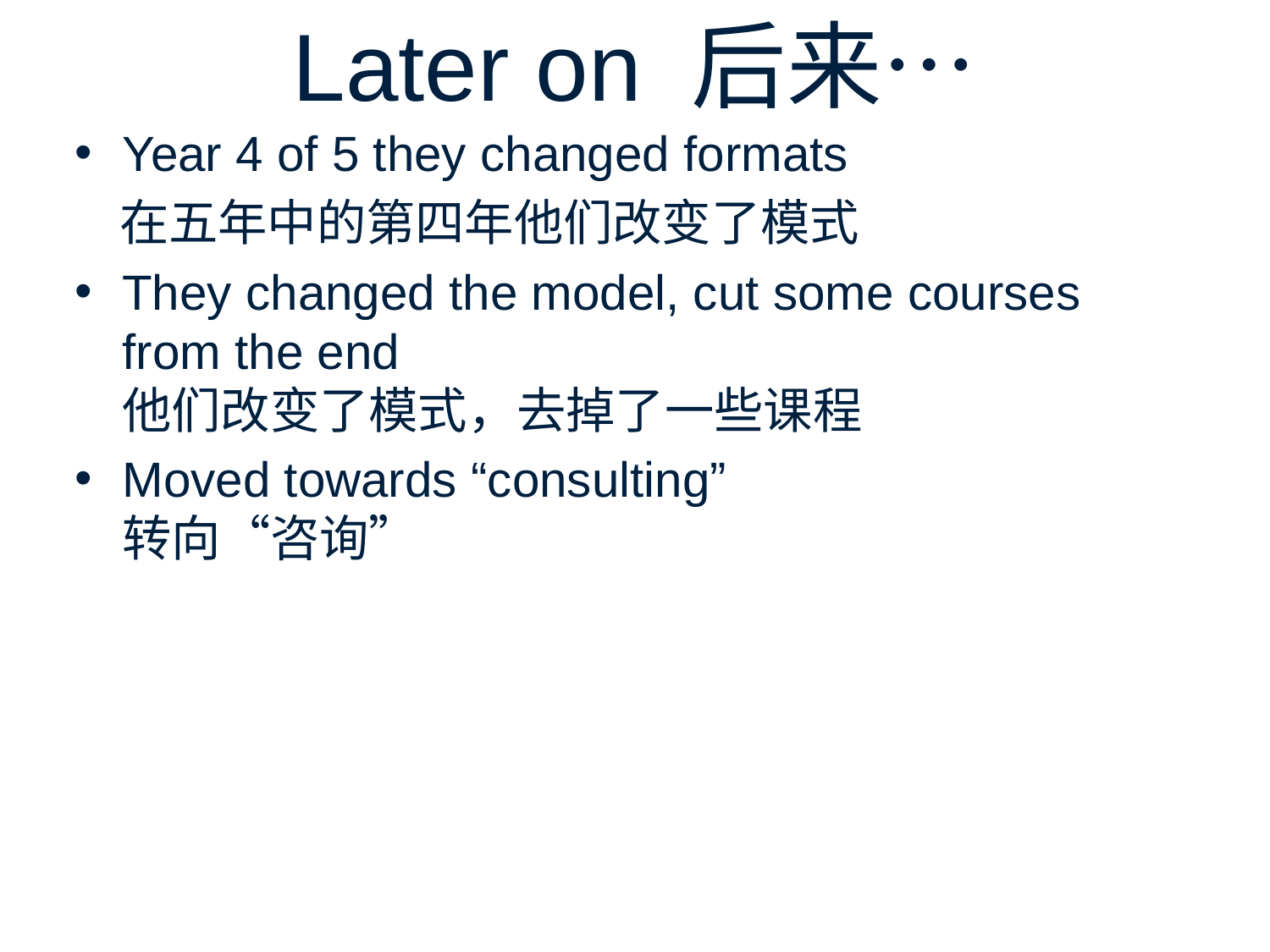

# Later on 后来…
Year 4 of 5 they changed formats
   在五年中的第四年他们改变了模式
They changed the model, cut some courses from the end
他们改变了模式，去掉了一些课程
Moved towards “consulting”
转向“咨询”